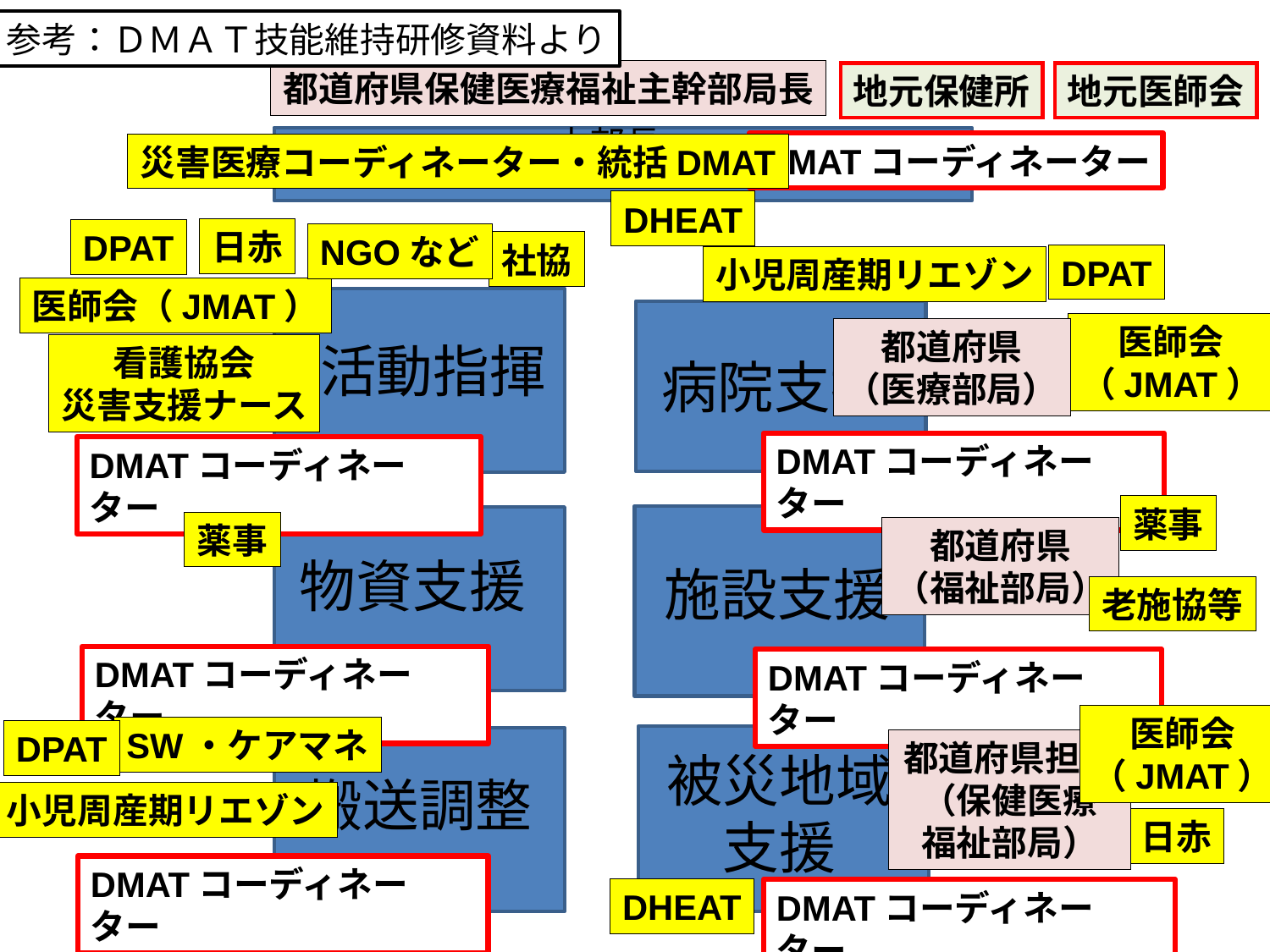

参考：ＤＭＡＴ技能維持研修資料より
都道府県保健医療福祉主幹部局長
地元保健所
地元医師会
本部長

DMATコーディネーター
災害医療コーディネーター・統括DMAT
DHEAT
日赤
DPAT
NGOなど
社協
DPAT
小児周産期リエゾン
医師会（JMAT）

医師会
（JMAT）
都道府県
（医療部局）
活動指揮
看護協会
災害支援ナース
病院支援
DMATコーディネーター
DMATコーディネーター
薬事

薬事
都道府県
（福祉部局）
物資支援
施設支援
老施協等
DMATコーディネーター
DMATコーディネーター
医師会
（JMAT）
SW・ケアマネ
DPAT

都道府県担当
（保健医療
福祉部局）
被災地域支援
搬送調整
小児周産期リエゾン
日赤
DMATコーディネーター
DHEAT
DMATコーディネーター